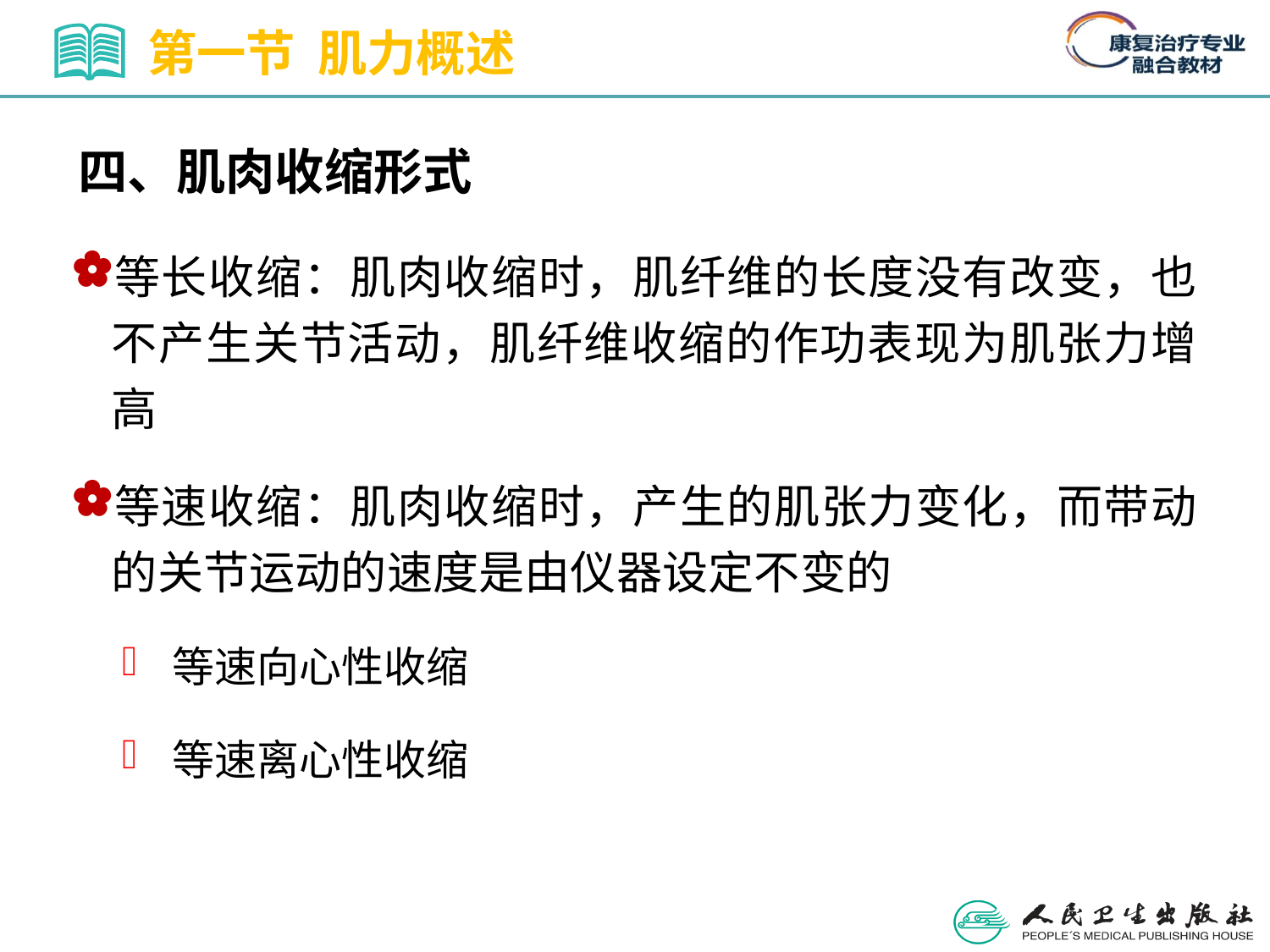

第一节  肌力概述
四、肌肉收缩形式
等长收缩：肌肉收缩时，肌纤维的长度没有改变，也不产生关节活动，肌纤维收缩的作功表现为肌张力增高
等速收缩：肌肉收缩时，产生的肌张力变化，而带动的关节运动的速度是由仪器设定不变的
等速向心性收缩
等速离心性收缩